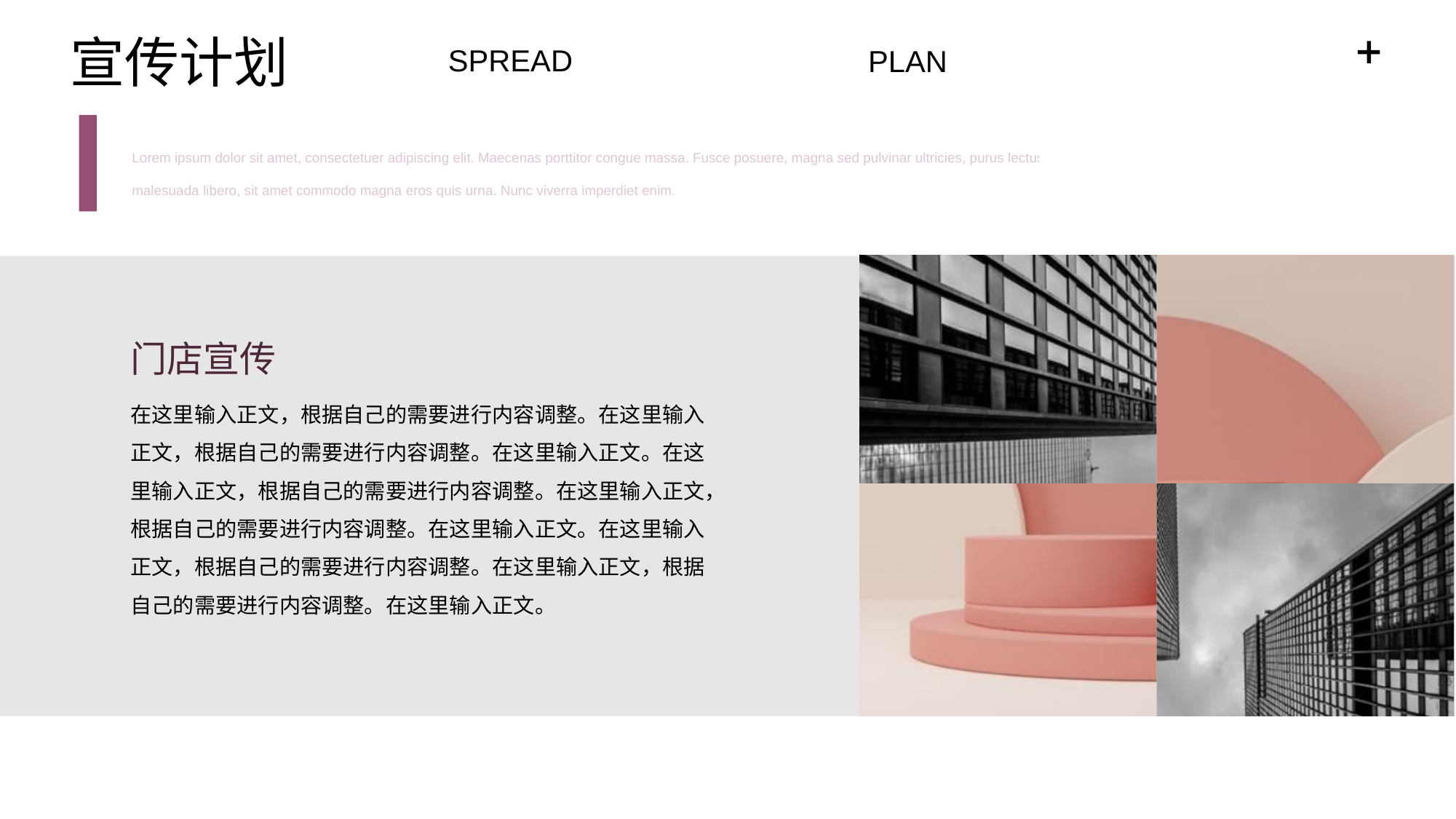

宣传计划
SPREAD
PLAN

Lorem ipsum dolor sit amet, consectetuer adipiscing elit. Maecenas porttitor congue massa. Fusce posuere, magna sed pulvinar ultricies, purus lectus malesuada libero, sit amet commodo magna eros quis urna. Nunc viverra imperdiet enim.

门店宣传
在这里输入正文，根据自己的需要进行内容调整。在这里输入正文，根据自己的需要进行内容调整。在这里输入正文。在这里输入正文，根据自己的需要进行内容调整。在这里输入正文，根据自己的需要进行内容调整。在这里输入正文。在这里输入正文，根据自己的需要进行内容调整。在这里输入正文，根据自己的需要进行内容调整。在这里输入正文。